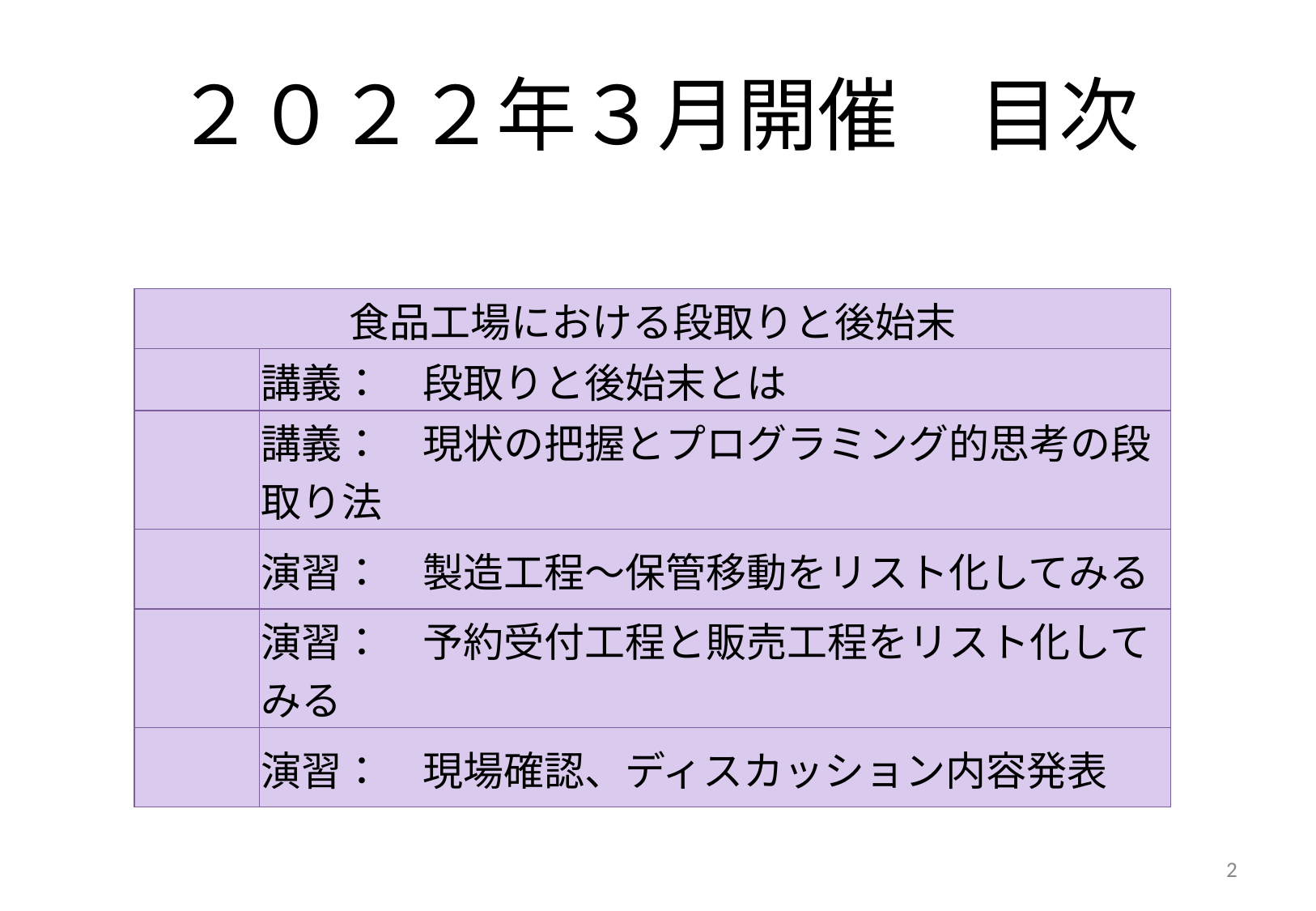

# ２０２２年３月開催　目次
| 食品工場における段取りと後始末 |  |
| --- | --- |
|  | 講義：　段取りと後始末とは |
|  | 講義：　現状の把握とプログラミング的思考の段取り法 |
|  | 演習：　製造工程〜保管移動をリスト化してみる |
|  | 演習：　予約受付工程と販売工程をリスト化してみる |
|  | 演習：　現場確認、ディスカッション内容発表 |
2